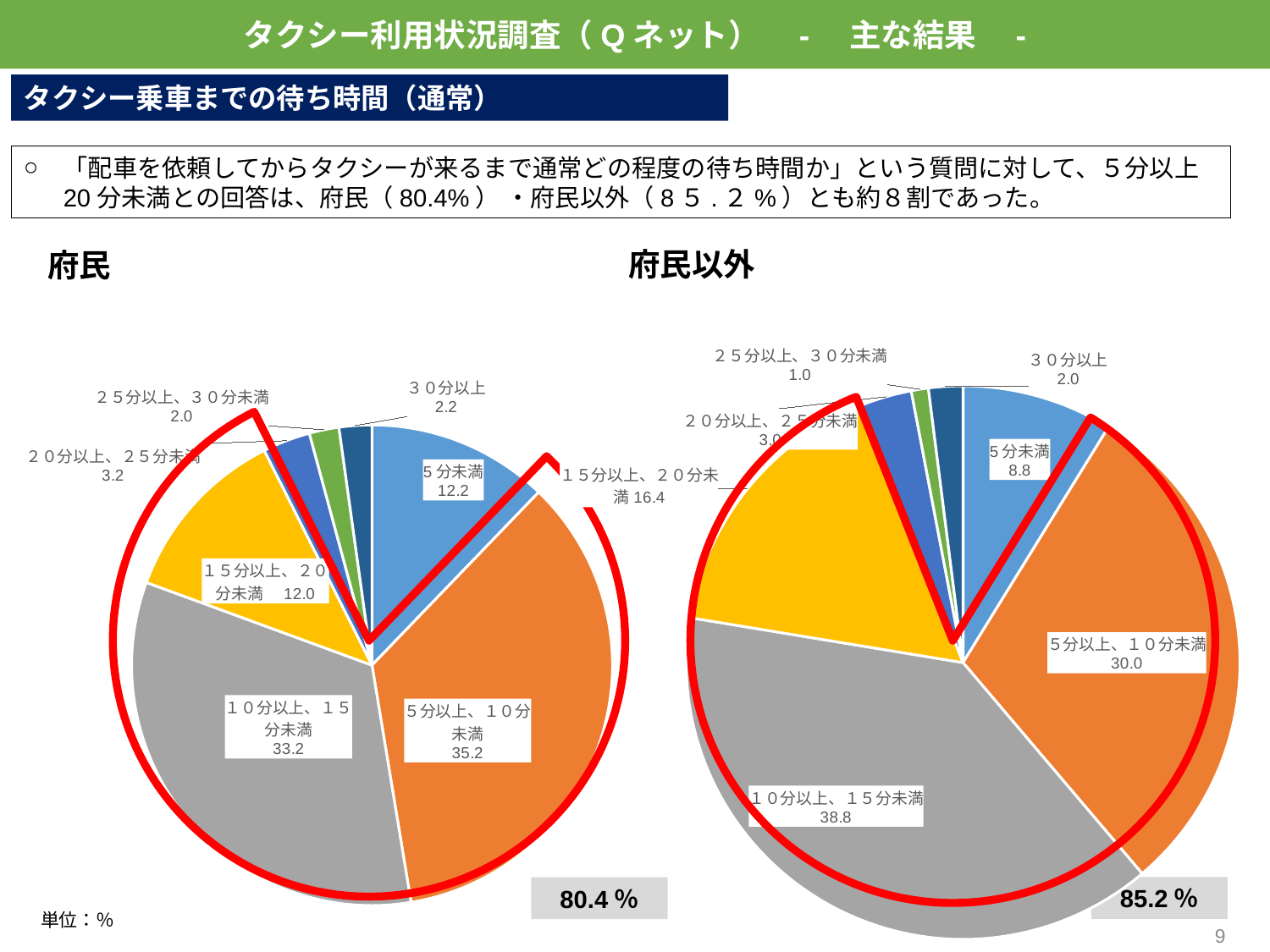

タクシー利用状況調査（Qネット）　-　主な結果　-
タクシー乗車までの待ち時間（通常）
「配車を依頼してからタクシーが来るまで通常どの程度の待ち時間か」という質問に対して、５分以上20分未満との回答は、府民（80.4%） ・府民以外（8５.２%）とも約８割であった。
府民以外
府民

### Chart

| Category |  |
|---|---|
| 5分未満 | 8.8 |
| 5分以上、10分未満 | 30.0 |
| 10分以上、15分未満 | 38.8 |
| 15分以上、20分未満 | 16.4 |
| 20分以上、25分未満 | 3.0 |
| 25分以上、30分未満 | 1.0 |
| 30分以上 | 2.0 |

### Chart

| Category |  |
|---|---|
| 5分未満 | 12.2 |
| 5分以上、10分未満 | 35.2 |
| 10分以上、15分未満 | 33.2 |
| 15分以上、20分未満 | 12.0 |
| 20分以上、25分未満 | 3.2 |
| 25分以上、30分未満 | 2.0 |
| 30分以上 | 2.2 |

### Chart

| Category |  |
|---|---|
| 5分未満 | 12.2 |
| 5分以上、10分未満 | 80.4 |
| 10分以上、15分未満 | 3.2 |
| 15分以上、20分未満 | 2.0 |
| 20分以上、25分未満 | 2.2 |

### Chart

| Category |  |
|---|---|
| 5分未満 | 8.8 |
| 5分以上、10分未満 | 85.19999999999999 |
| 10分以上、15分未満 | 6.0 |
85.2％
80.4％
単位：％
9